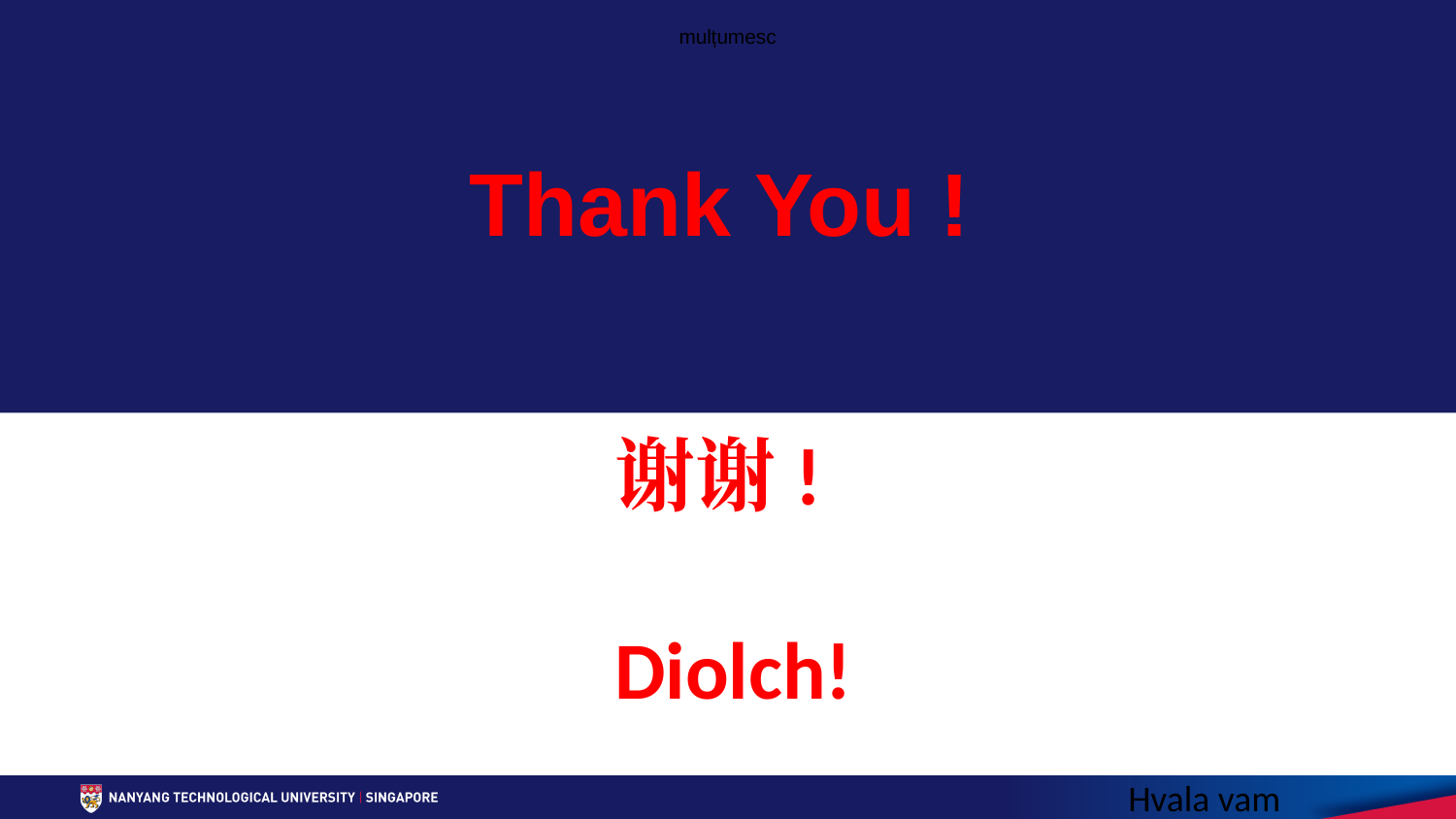

mulțumesc
Thank You !
谢谢!
Diolch!
Hvala vam